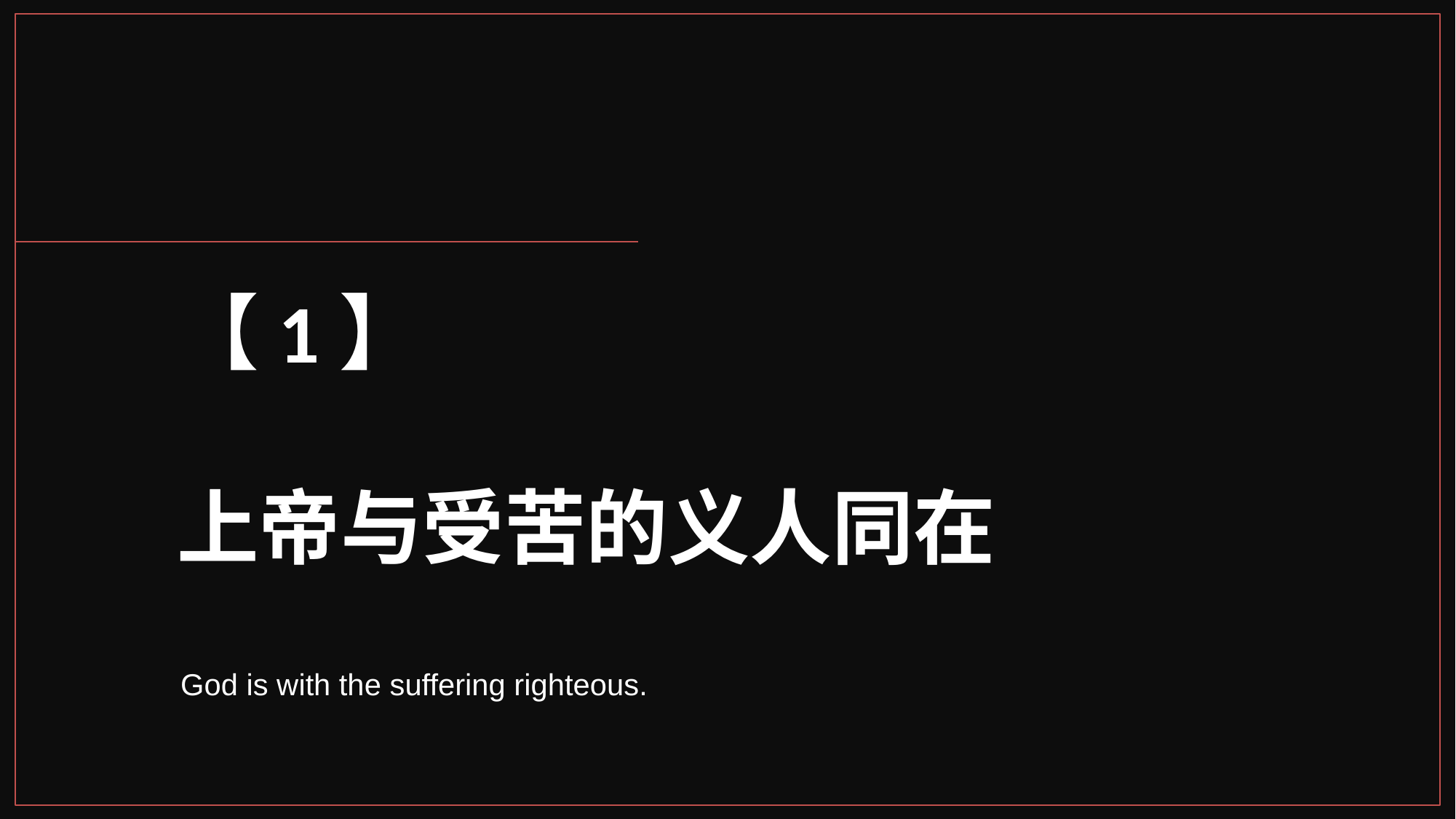

【1】

上帝与受苦的义人同在
God is with the suffering righteous.